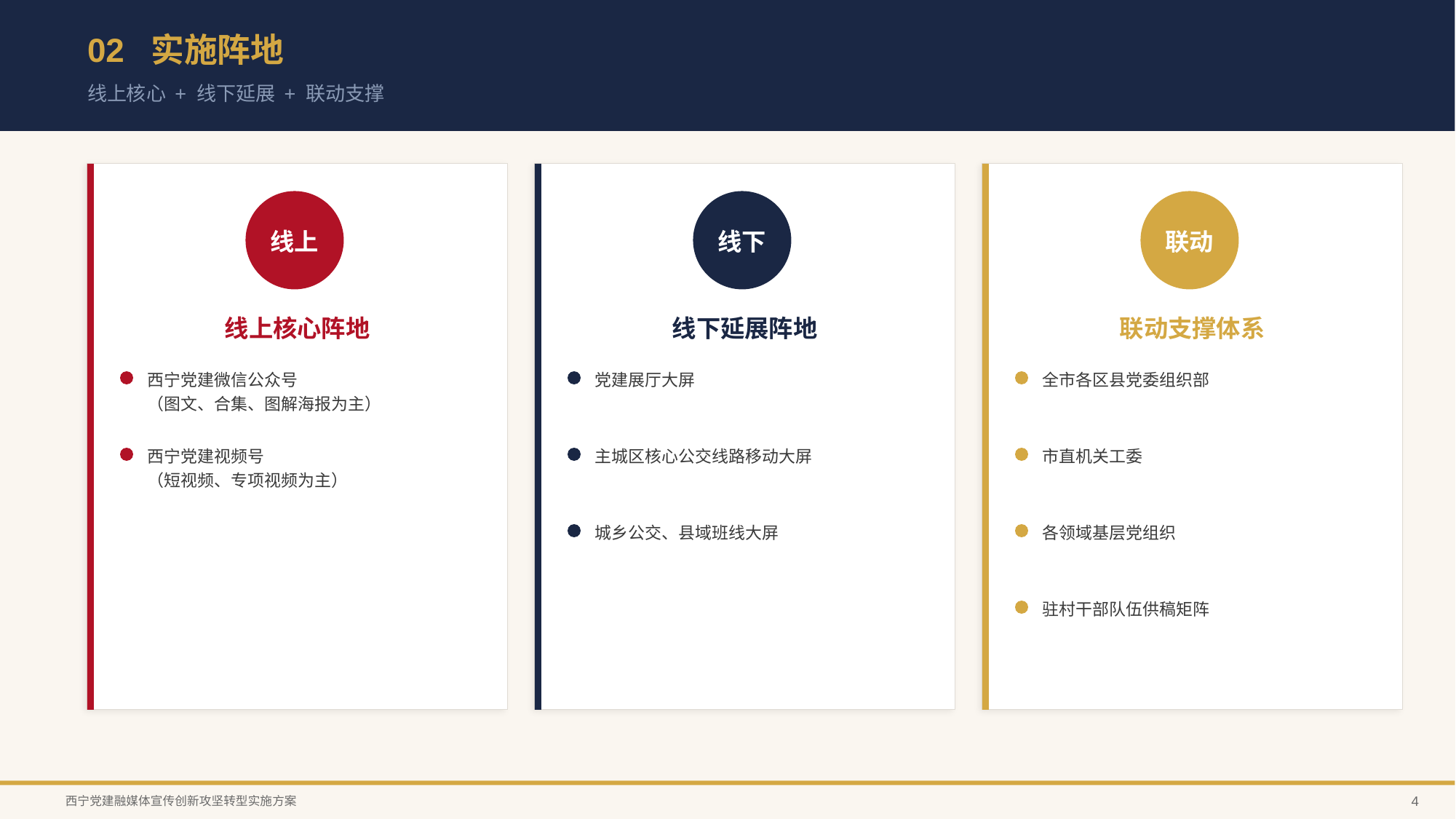

02  实施阵地
线上核心 + 线下延展 + 联动支撑

线上
线下
联动
线上核心阵地
线下延展阵地
联动支撑体系
西宁党建微信公众号
（图文、合集、图解海报为主）
党建展厅大屏
全市各区县党委组织部

西宁党建视频号
（短视频、专项视频为主）
主城区核心公交线路移动大屏
市直机关工委

城乡公交、县域班线大屏
各领域基层党组织

驻村干部队伍供稿矩阵

西宁党建融媒体宣传创新攻坚转型实施方案
4